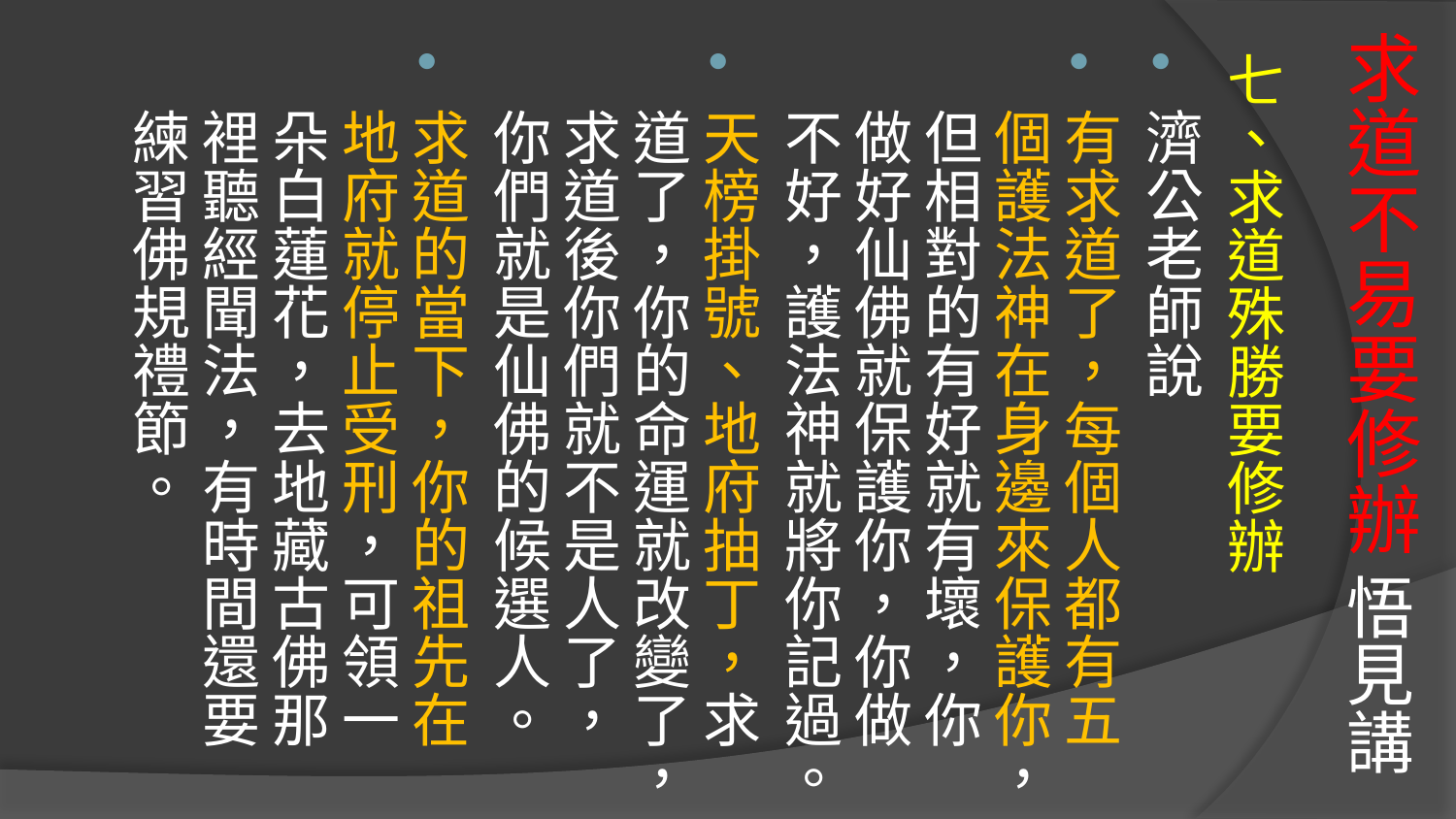

# 求道不易要修辦 悟見講
七、求道殊勝要修辦
濟公老師說
有求道了，每個人都有五個護法神在身邊來保護你，但相對的有好就有壞，你做好仙佛就保護你，你做不好，護法神就將你記過。
天榜掛號、地府抽丁，求道了，你的命運就改變了，求道後你們就不是人了，你們就是仙佛的候選人。
求道的當下，你的祖先在地府就停止受刑，可領一朵白蓮花，去地藏古佛那裡聽經聞法，有時間還要練習佛規禮節。